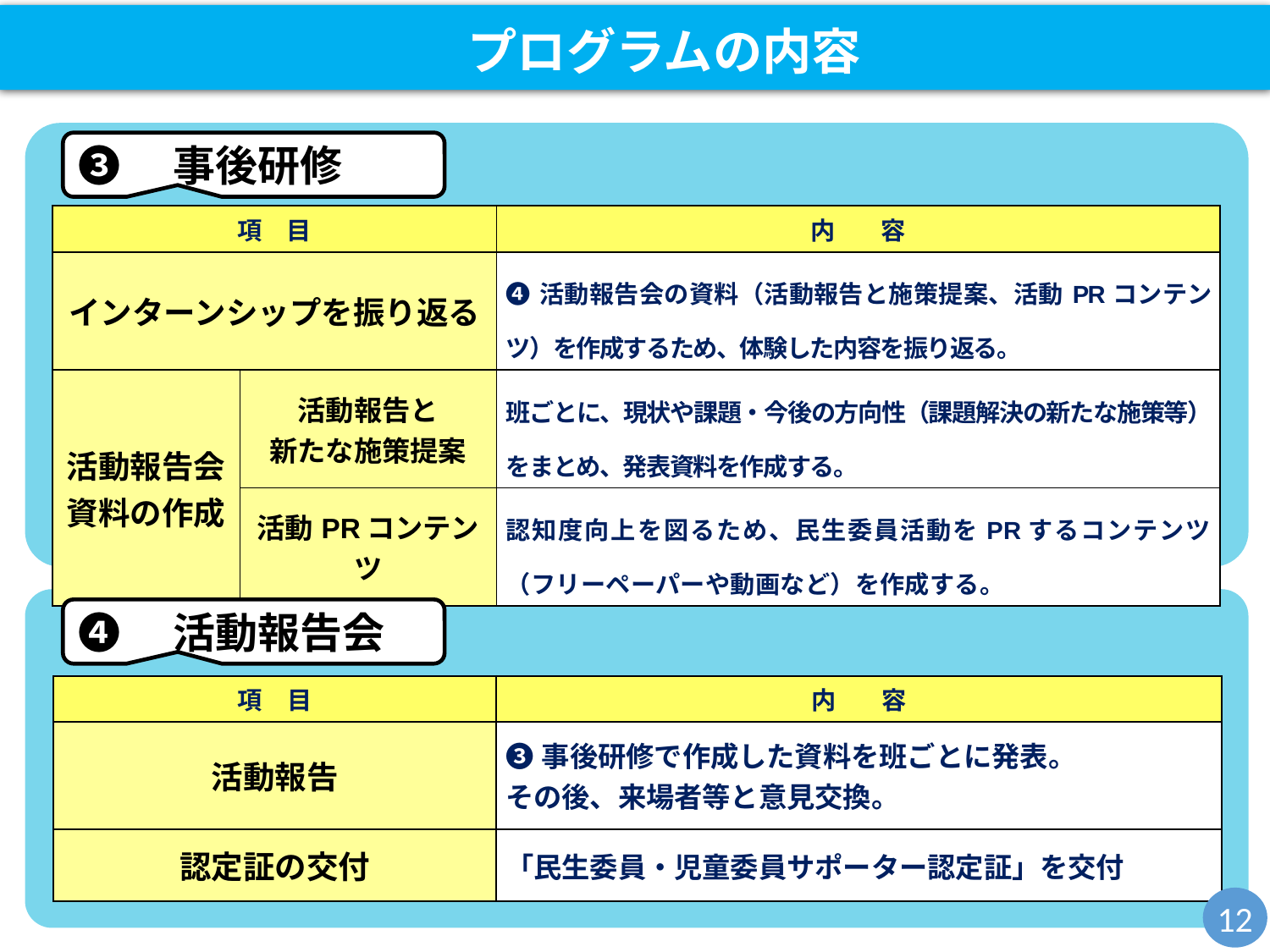

プログラムの内容

❸　事後研修
| 項　目 |  | 内　　容 |
| --- | --- | --- |
| インターンシップを振り返る |  | ❹活動報告会の資料（活動報告と施策提案、活動PRコンテンツ）を作成するため、体験した内容を振り返る。 |
| 活動報告会資料の作成 | 活動報告と 新たな施策提案 | 班ごとに、現状や課題・今後の方向性（課題解決の新たな施策等）をまとめ、発表資料を作成する。 |
|  | 活動PRコンテンツ | 認知度向上を図るため、民生委員活動をPRするコンテンツ（フリーペーパーや動画など）を作成する。 |

❹　活動報告会
| 項　目 | 内　　容 |
| --- | --- |
| 活動報告 | ❸事後研修で作成した資料を班ごとに発表。 その後、来場者等と意見交換。 |
| 認定証の交付 | 「民生委員・児童委員サポーター認定証」を交付 |
12